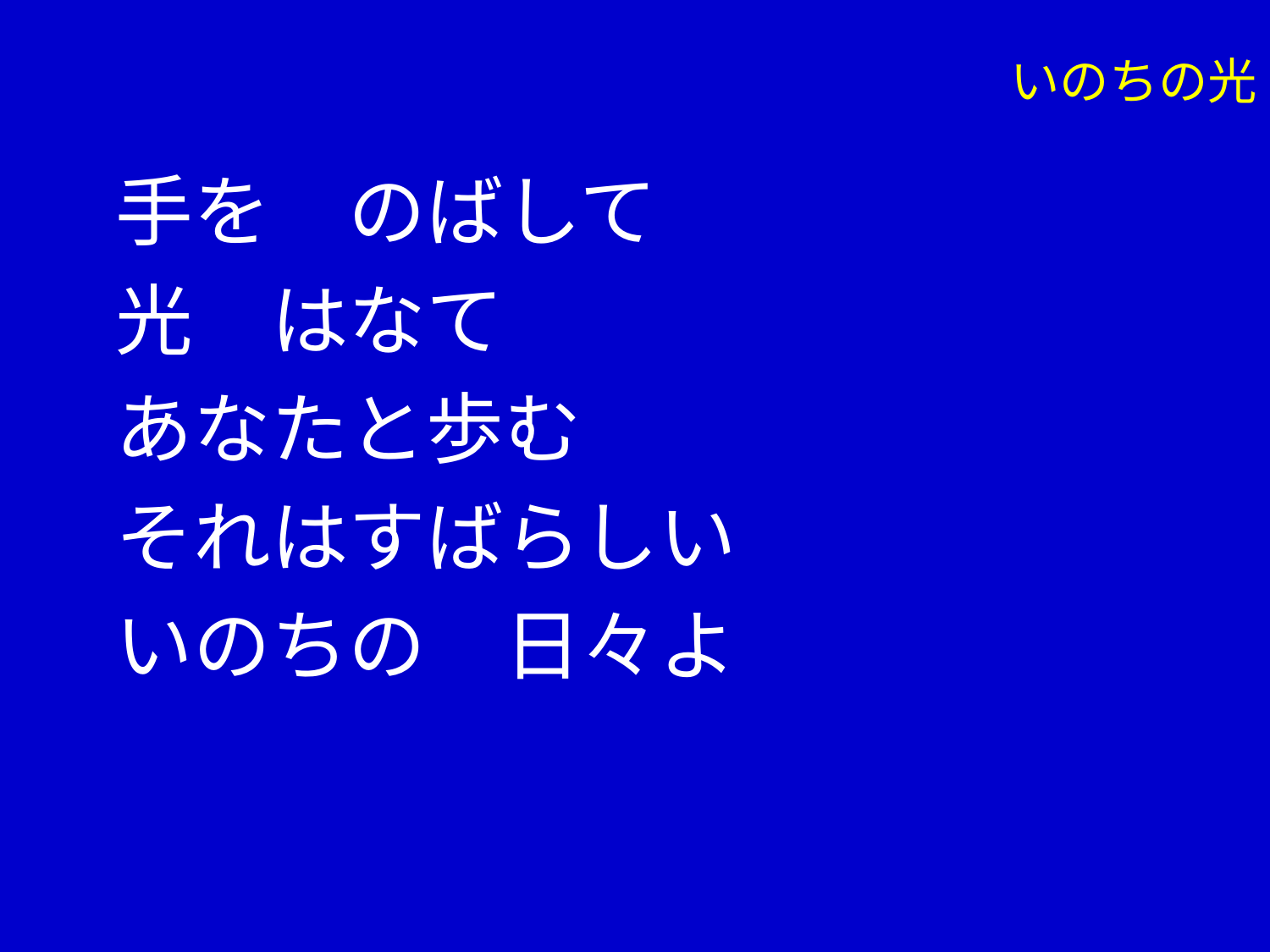

# いのちの光
手を　のばして
光　はなて
あなたと歩む
それはすばらしい
いのちの　日々よ